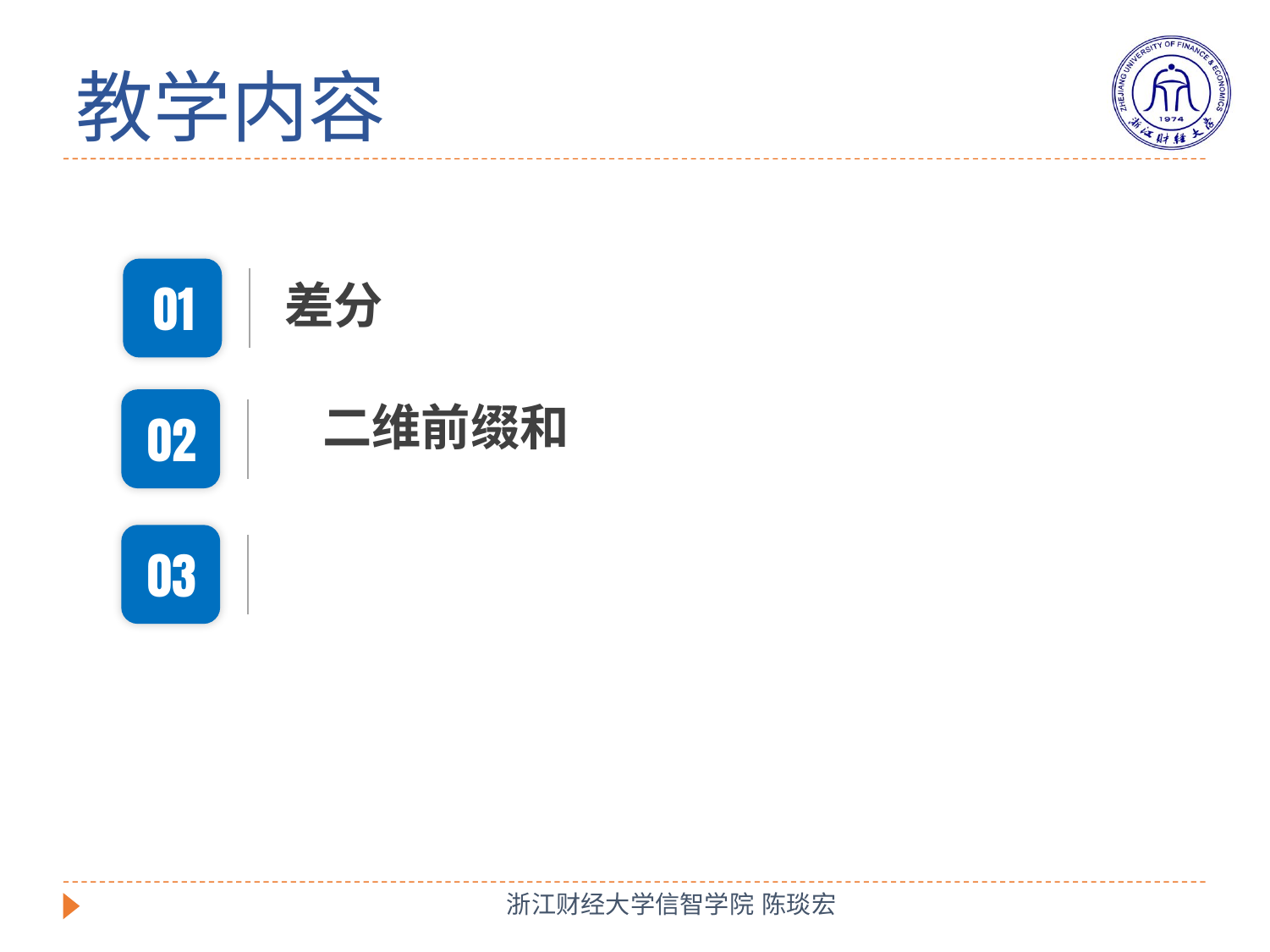

# 教学内容

差分
01
二维前缀和

02

03
86
浙江财经大学信智学院 陈琰宏